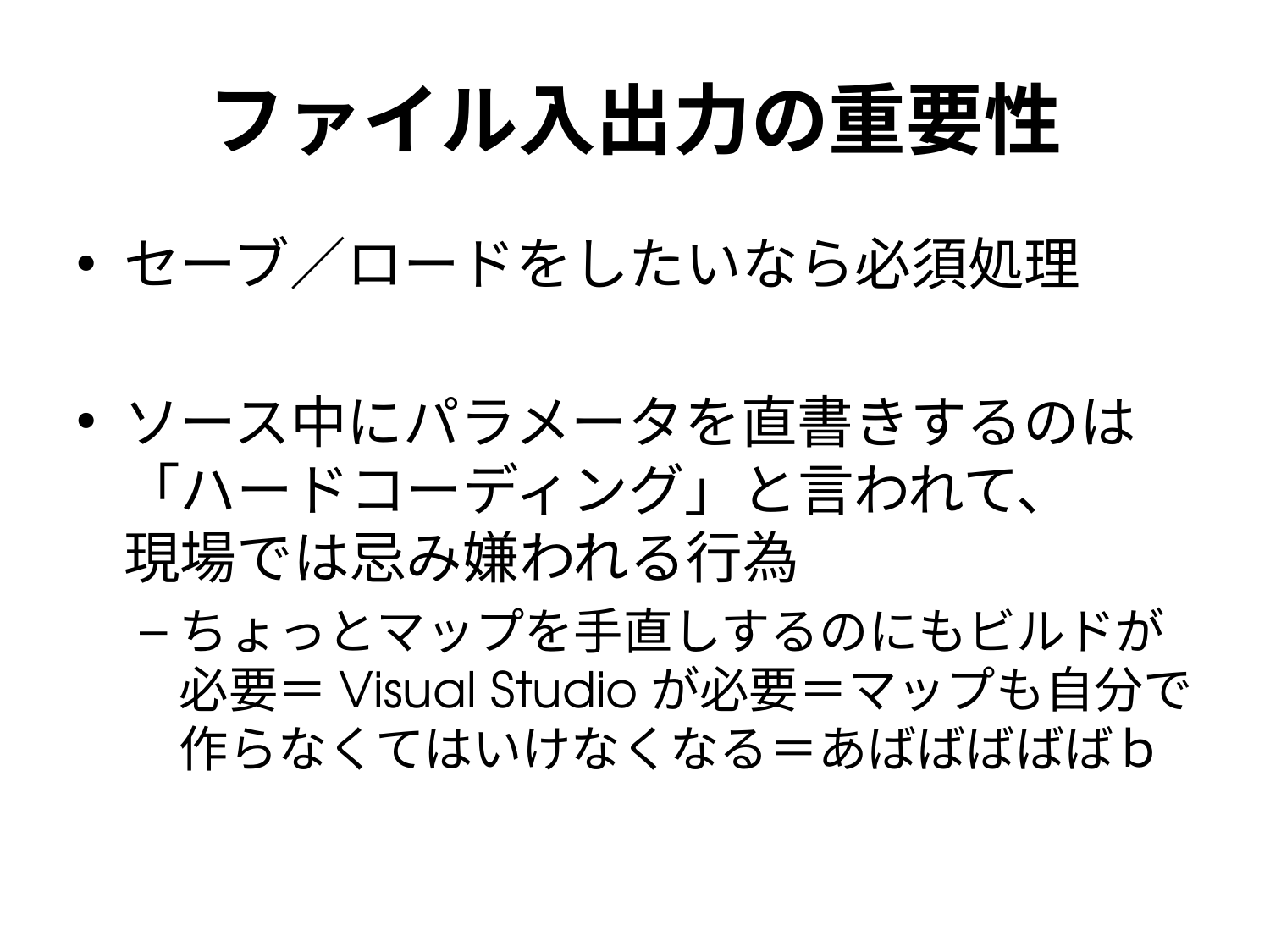

# ファイル入出力の重要性
セーブ／ロードをしたいなら必須処理

ソース中にパラメータを直書きするのは
「ハードコーディング」と言われて、
現場では忌み嫌われる行為
ちょっとマップを手直しするのにもビルドが必要＝Visual Studioが必要＝マップも自分で作らなくてはいけなくなる＝あばばばばばｂ